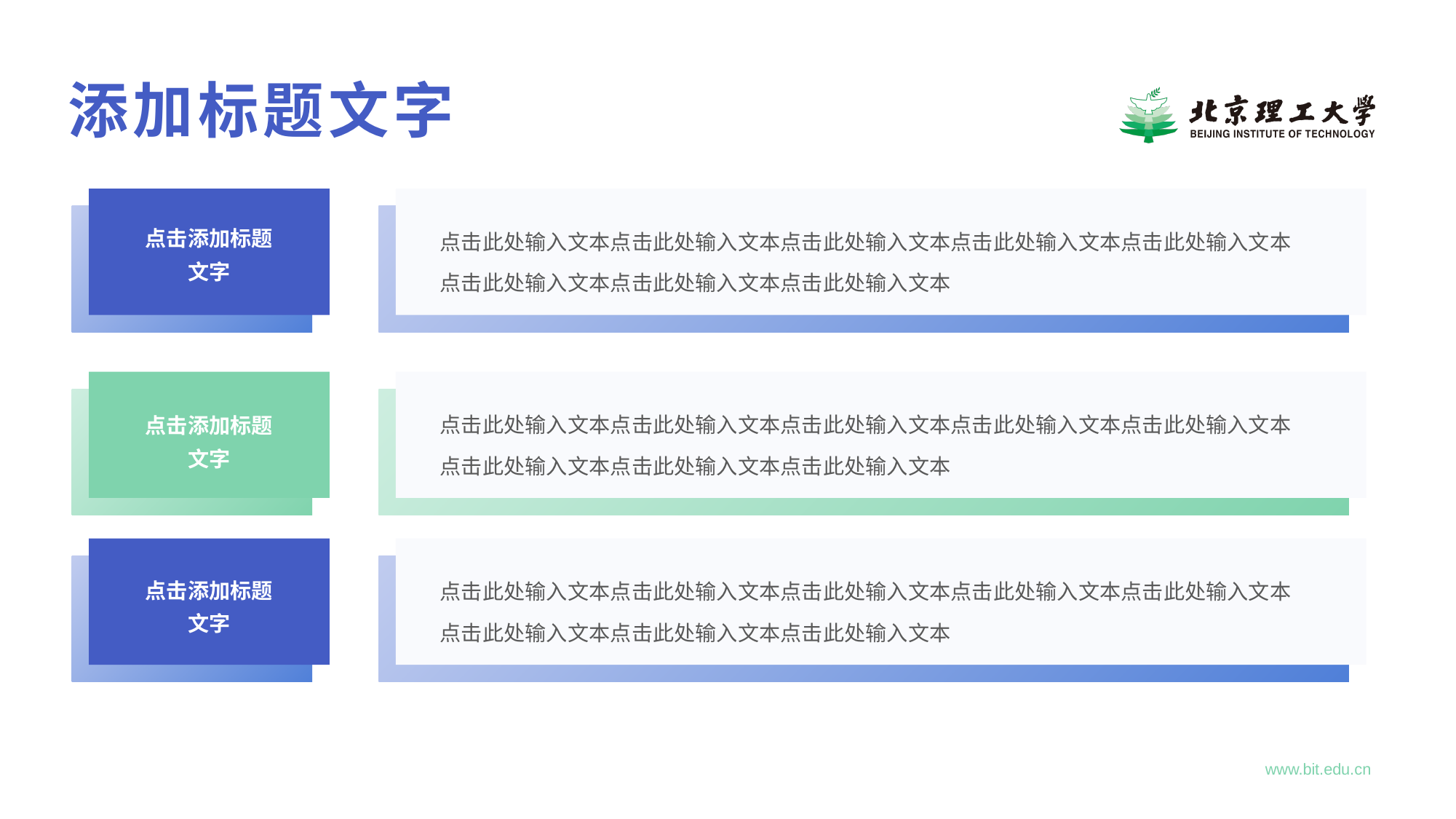

添加标题文字

点击此处输入文本点击此处输入文本点击此处输入文本点击此处输入文本点击此处输入文本点击此处输入文本点击此处输入文本点击此处输入文本
点击添加标题
文字

点击此处输入文本点击此处输入文本点击此处输入文本点击此处输入文本点击此处输入文本点击此处输入文本点击此处输入文本点击此处输入文本
点击添加标题
文字

点击此处输入文本点击此处输入文本点击此处输入文本点击此处输入文本点击此处输入文本点击此处输入文本点击此处输入文本点击此处输入文本
点击添加标题
文字
www.bit.edu.cn